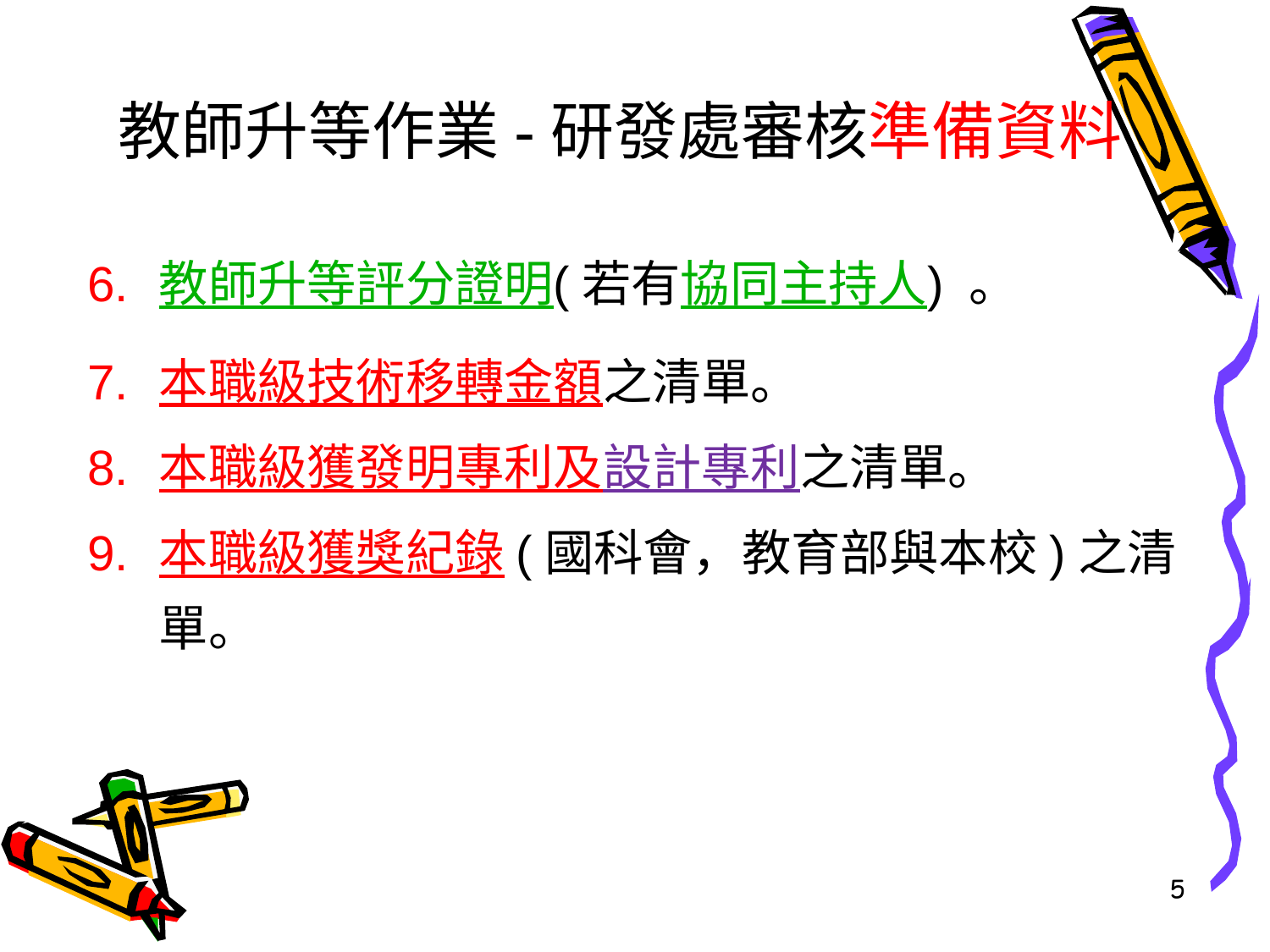

教師升等作業-研發處審核準備資料
教師升等評分證明(若有協同主持人) 。
本職級技術移轉金額之清單。
本職級獲發明專利及設計專利之清單。
本職級獲獎紀錄(國科會，教育部與本校)之清單。

5